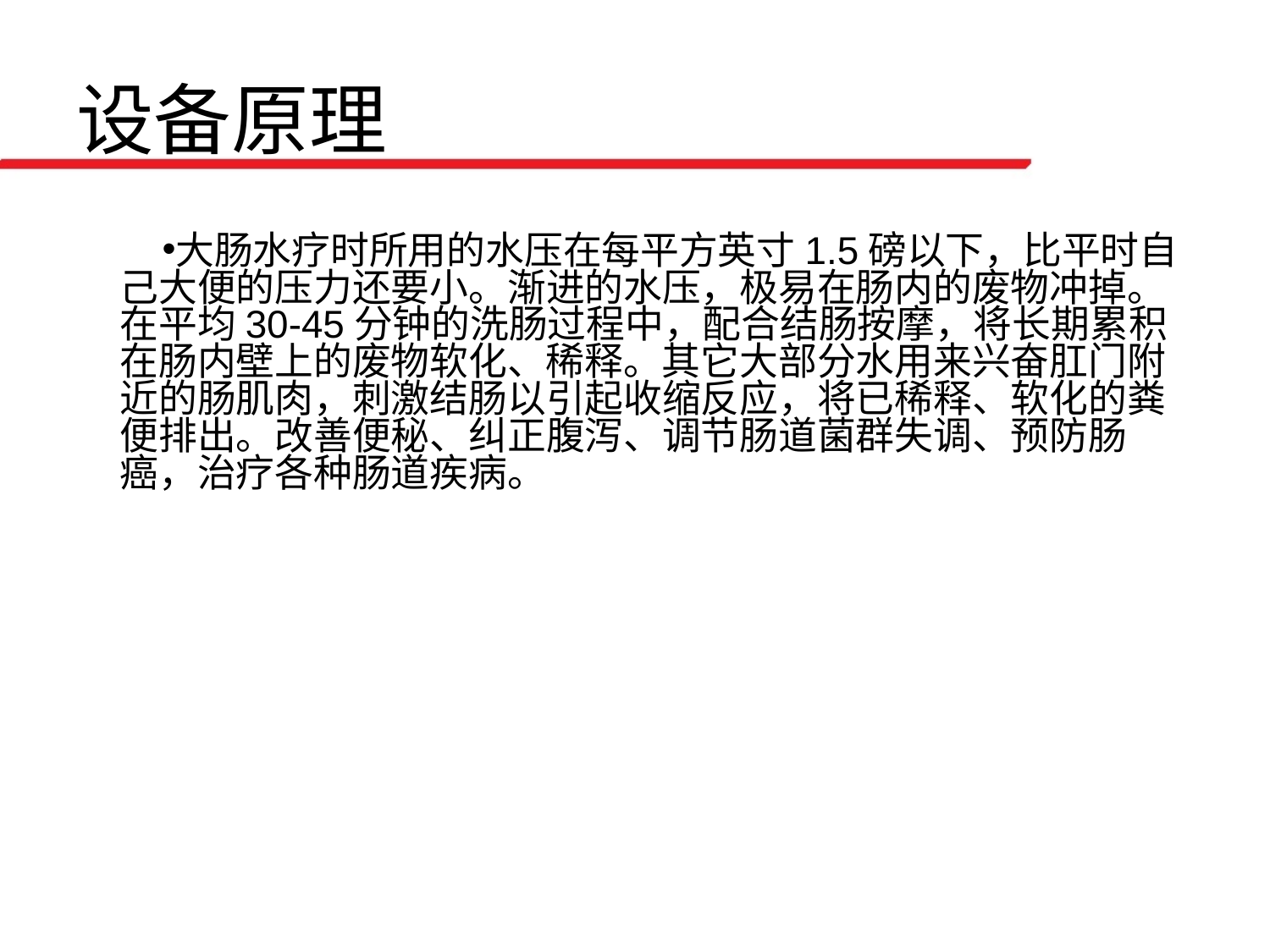

# 设备原理
大肠水疗时所用的水压在每平方英寸1.5磅以下，比平时自己大便的压力还要小。渐进的水压，极易在肠内的废物冲掉。在平均30-45分钟的洗肠过程中，配合结肠按摩，将长期累积在肠内壁上的废物软化、稀释。其它大部分水用来兴奋肛门附近的肠肌肉，刺激结肠以引起收缩反应，将已稀释、软化的粪便排出。改善便秘、纠正腹泻、调节肠道菌群失调、预防肠癌，治疗各种肠道疾病。